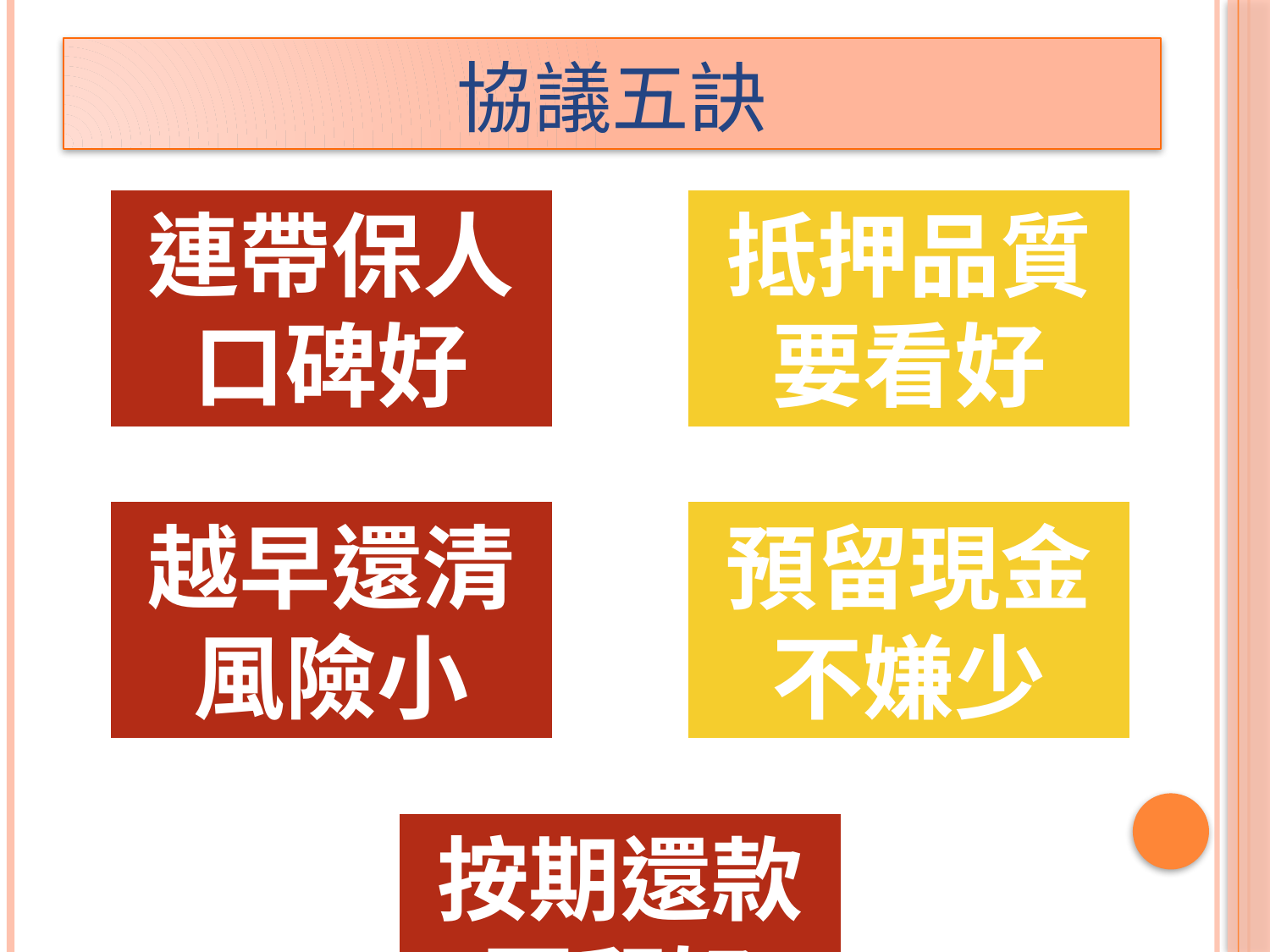

# 協議五訣
連帶保人口碑好
抵押品質要看好
越早還清風險小
預留現金不嫌少